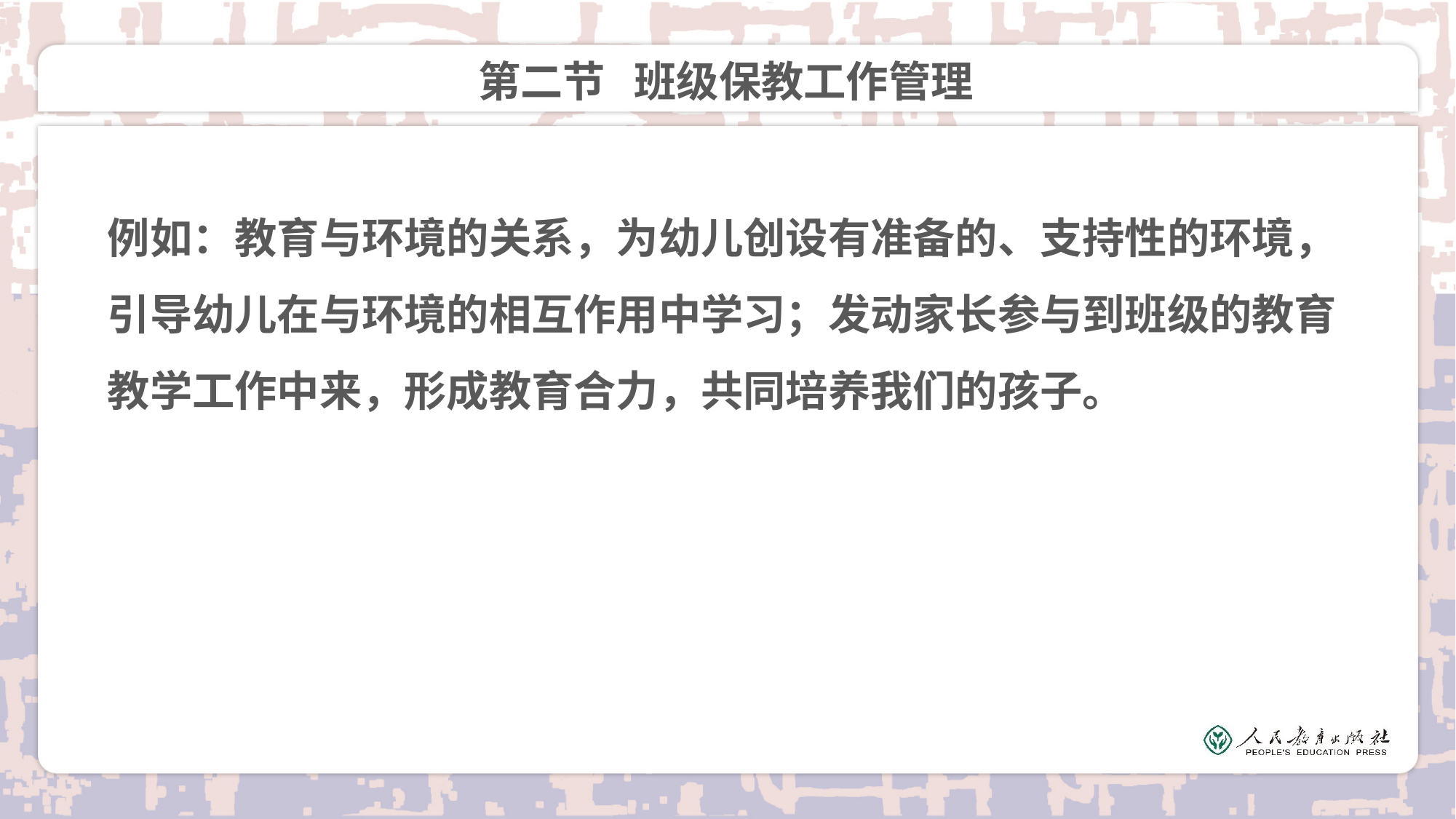

# 第二节   班级保教工作管理
例如：教育与环境的关系，为幼儿创设有准备的、支持性的环境，引导幼儿在与环境的相互作用中学习；发动家长参与到班级的教育教学工作中来，形成教育合力，共同培养我们的孩子。